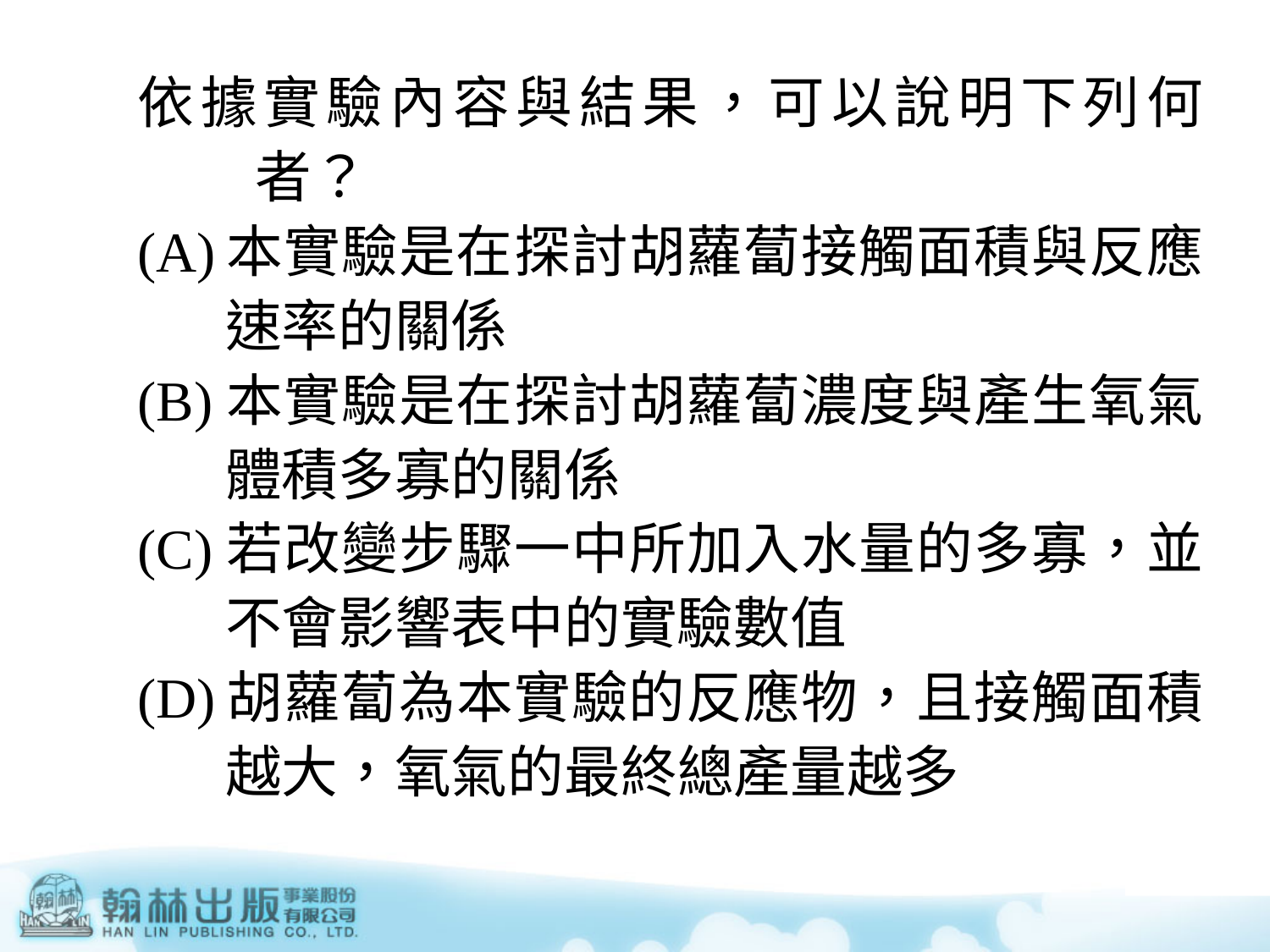

依據實驗內容與結果，可以說明下列何者？
(A)	本實驗是在探討胡蘿蔔接觸面積與反應速率的關係
(B)	本實驗是在探討胡蘿蔔濃度與產生氧氣體積多寡的關係
(C)	若改變步驟一中所加入水量的多寡，並不會影響表中的實驗數值
(D)	胡蘿蔔為本實驗的反應物，且接觸面積越大，氧氣的最終總產量越多